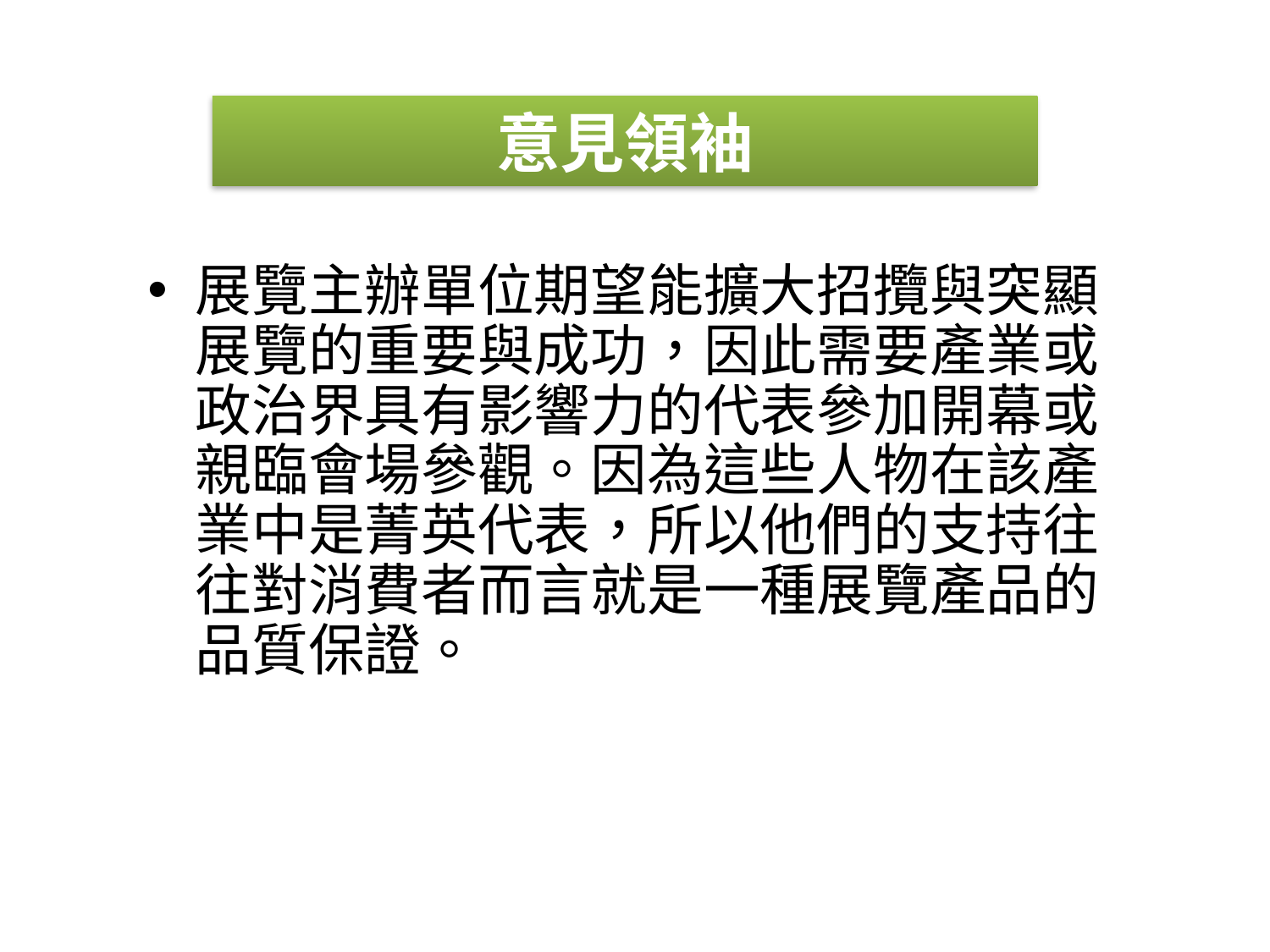

意見領袖
展覽主辦單位期望能擴大招攬與突顯展覽的重要與成功，因此需要產業或政治界具有影響力的代表參加開幕或親臨會場參觀。因為這些人物在該產業中是菁英代表，所以他們的支持往往對消費者而言就是一種展覽產品的品質保證。